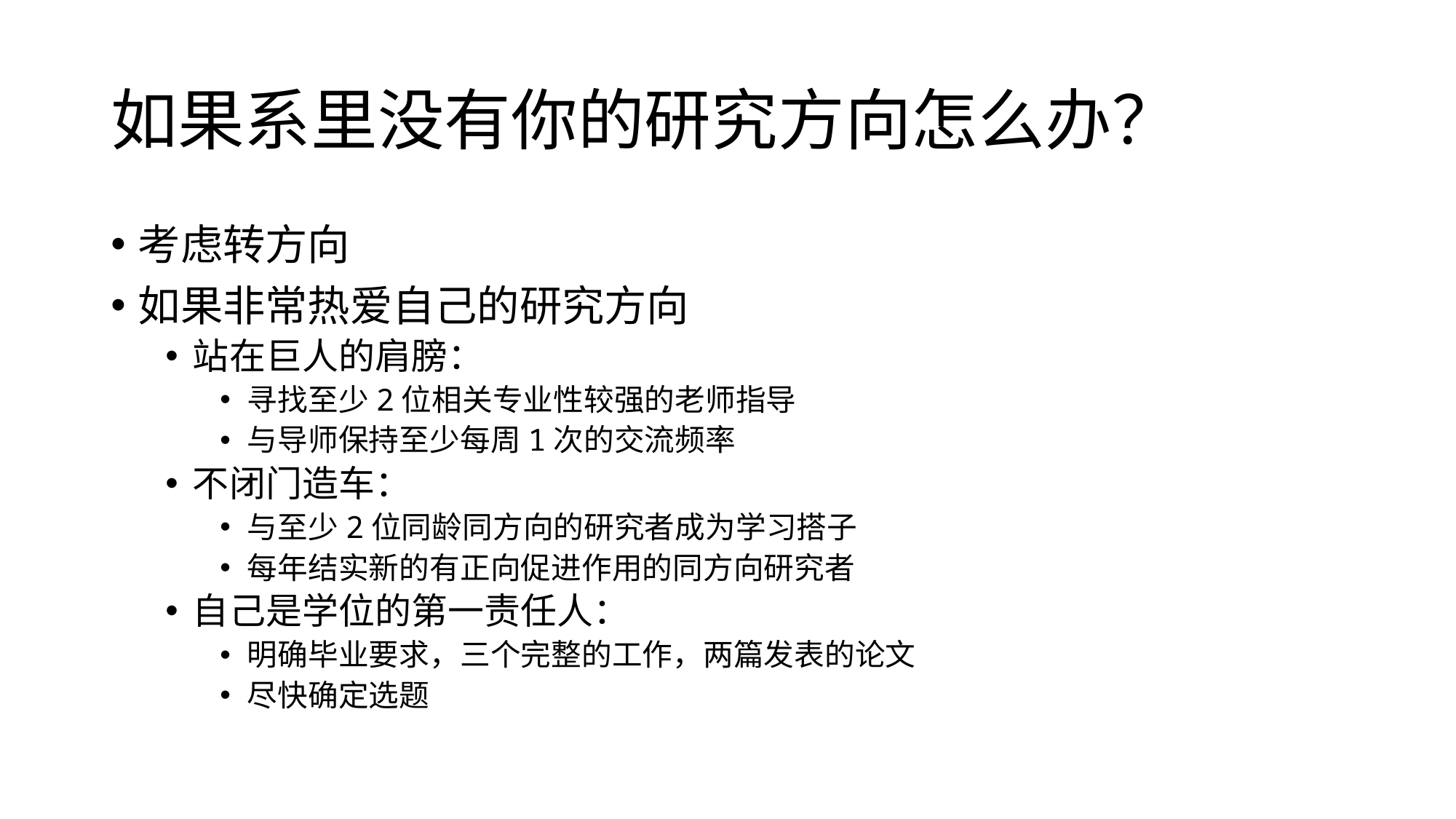

# 如果系里没有你的研究方向怎么办？
考虑转方向
如果非常热爱自己的研究方向
站在巨人的肩膀：
寻找至少2位相关专业性较强的老师指导
与导师保持至少每周1次的交流频率
不闭门造车：
与至少2位同龄同方向的研究者成为学习搭子
每年结实新的有正向促进作用的同方向研究者
自己是学位的第一责任人：
明确毕业要求，三个完整的工作，两篇发表的论文
尽快确定选题